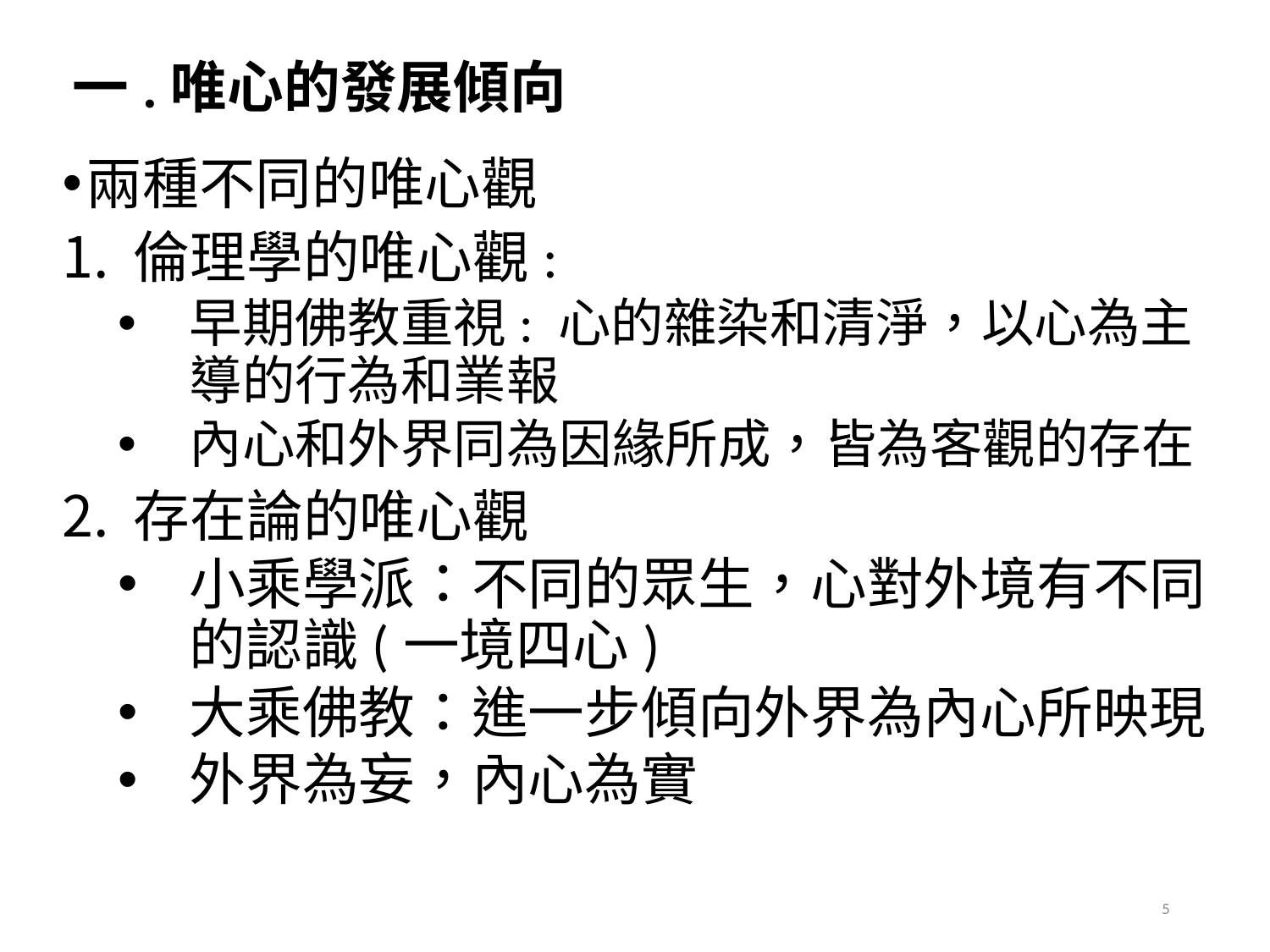

# 一.唯心的發展傾向
兩種不同的唯心觀
倫理學的唯心觀:
早期佛教重視: 心的雜染和清淨，以心為主導的行為和業報
內心和外界同為因緣所成，皆為客觀的存在
存在論的唯心觀
小乘學派：不同的眾生，心對外境有不同的認識(一境四心)
大乘佛教：進一步傾向外界為內心所映現
外界為妄，內心為實
5